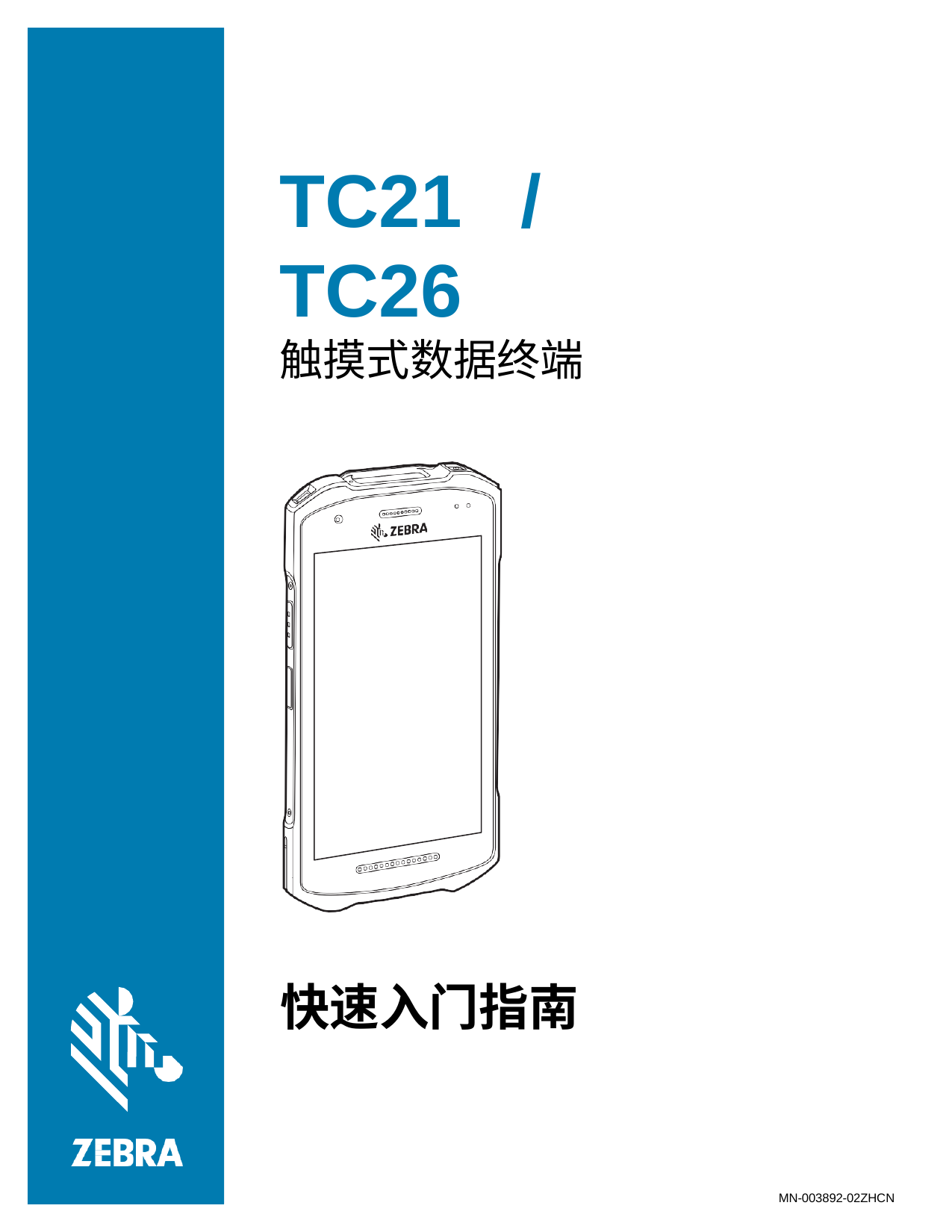

# TC21	/	TC26
触摸式数据终端

快速入门指南
MN-003892-02ZHCN